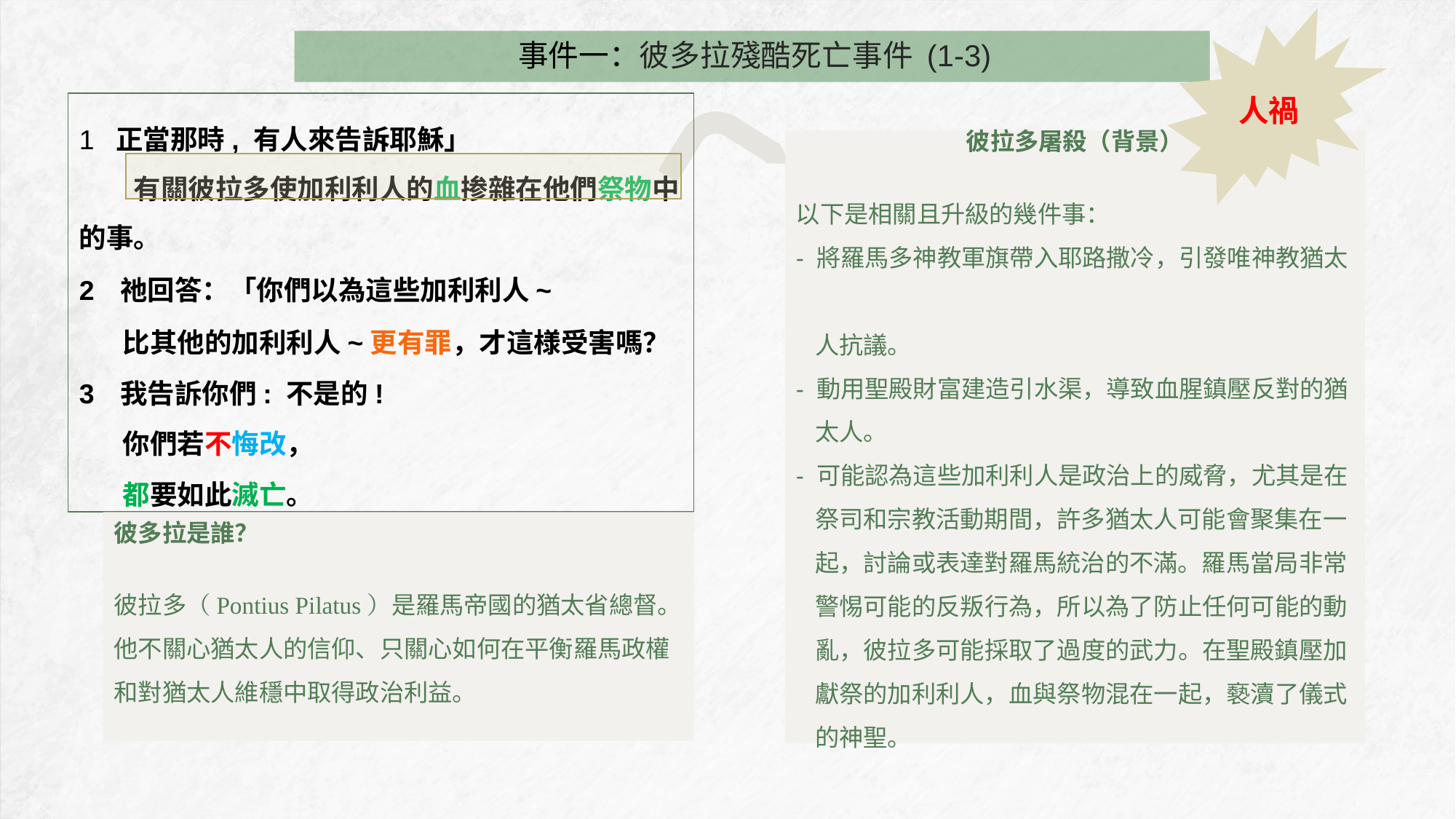

人禍
事件一：彼多拉殘酷死亡事件 (1-3)

1  正當那時, 有人來告訴耶穌」
有關彼拉多使加利利人的血掺雜在他們祭物中的事。
祂回答：「你們以為這些加利利人~
      比其他的加利利人~更有罪，才這様受害嗎？
我告訴你們: 不是的!
      你們若不悔改，
      都要如此滅亡。

彼拉多屠殺（背景）

以下是相關且升級的幾件事：
- 將羅馬多神教軍旗帶入耶路撒冷，引發唯神教猶太
  人抗議。
- 動用聖殿財富建造引水渠，導致血腥鎮壓反對的猶
  太人。
- 可能認為這些加利利人是政治上的威脅，尤其是在
  祭司和宗教活動期間，許多猶太人可能會聚集在一
  起，討論或表達對羅馬統治的不滿。羅馬當局非常
  警惕可能的反叛行為，所以為了防止任何可能的動
  亂，彼拉多可能採取了過度的武力。在聖殿鎮壓加
  獻祭的加利利人，血與祭物混在一起，褻瀆了儀式
  的神聖。

彼多拉是誰？

彼拉多（Pontius Pilatus）是羅馬帝國的猶太省總督。他不關心猶太人的信仰、只關心如何在平衡羅馬政權和對猶太人維穩中取得政治利益。